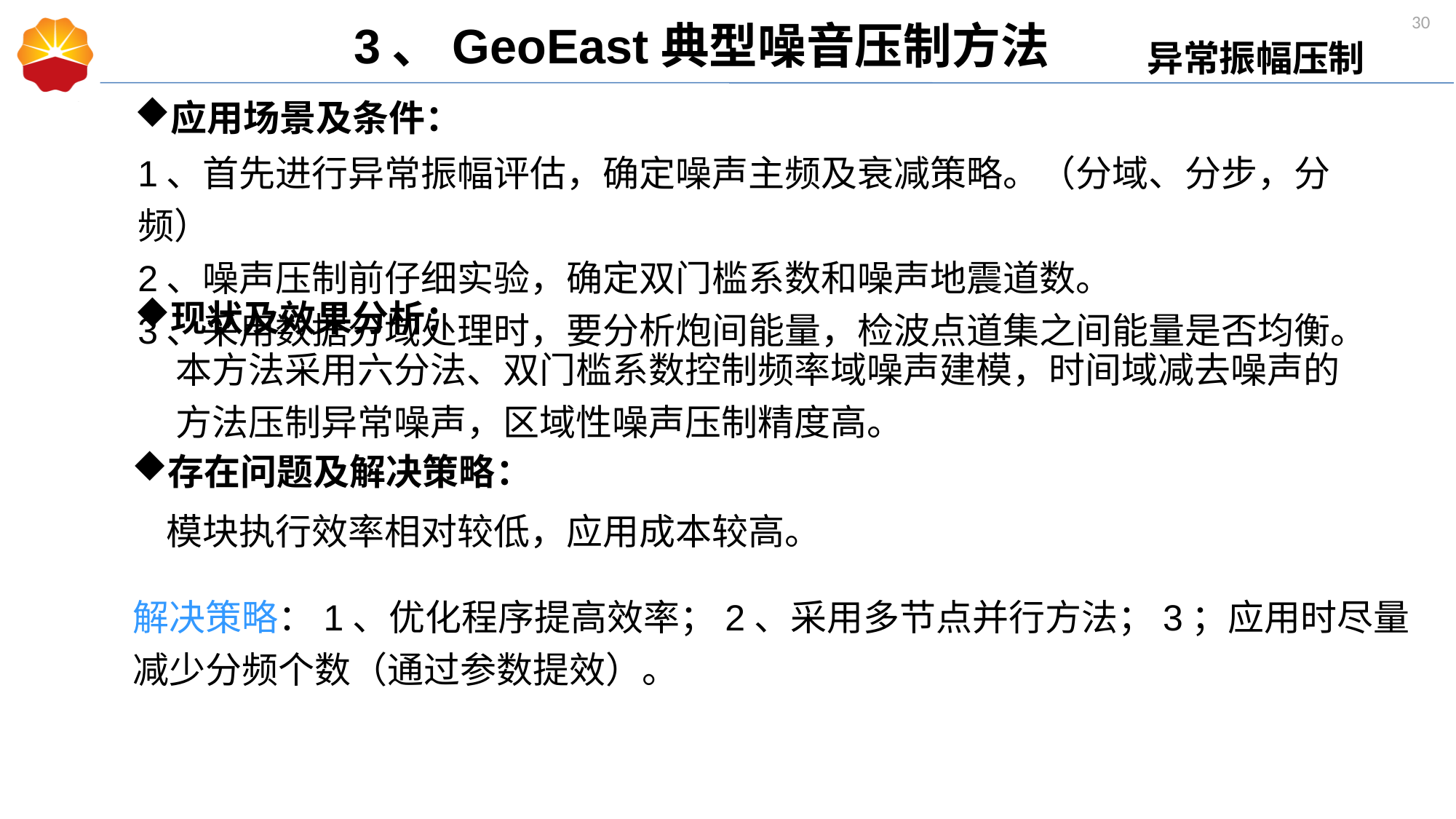

3、GeoEast典型噪音压制方法
异常振幅压制
应用场景及条件：
1、首先进行异常振幅评估，确定噪声主频及衰减策略。（分域、分步，分频）
2、噪声压制前仔细实验，确定双门槛系数和噪声地震道数。
3、采用数据分域处理时，要分析炮间能量，检波点道集之间能量是否均衡。
现状及效果分析：
本方法采用六分法、双门槛系数控制频率域噪声建模，时间域减去噪声的方法压制异常噪声，区域性噪声压制精度高。
存在问题及解决策略：
   模块执行效率相对较低，应用成本较高。
解决策略：1、优化程序提高效率；2、采用多节点并行方法；3；应用时尽量减少分频个数（通过参数提效）。